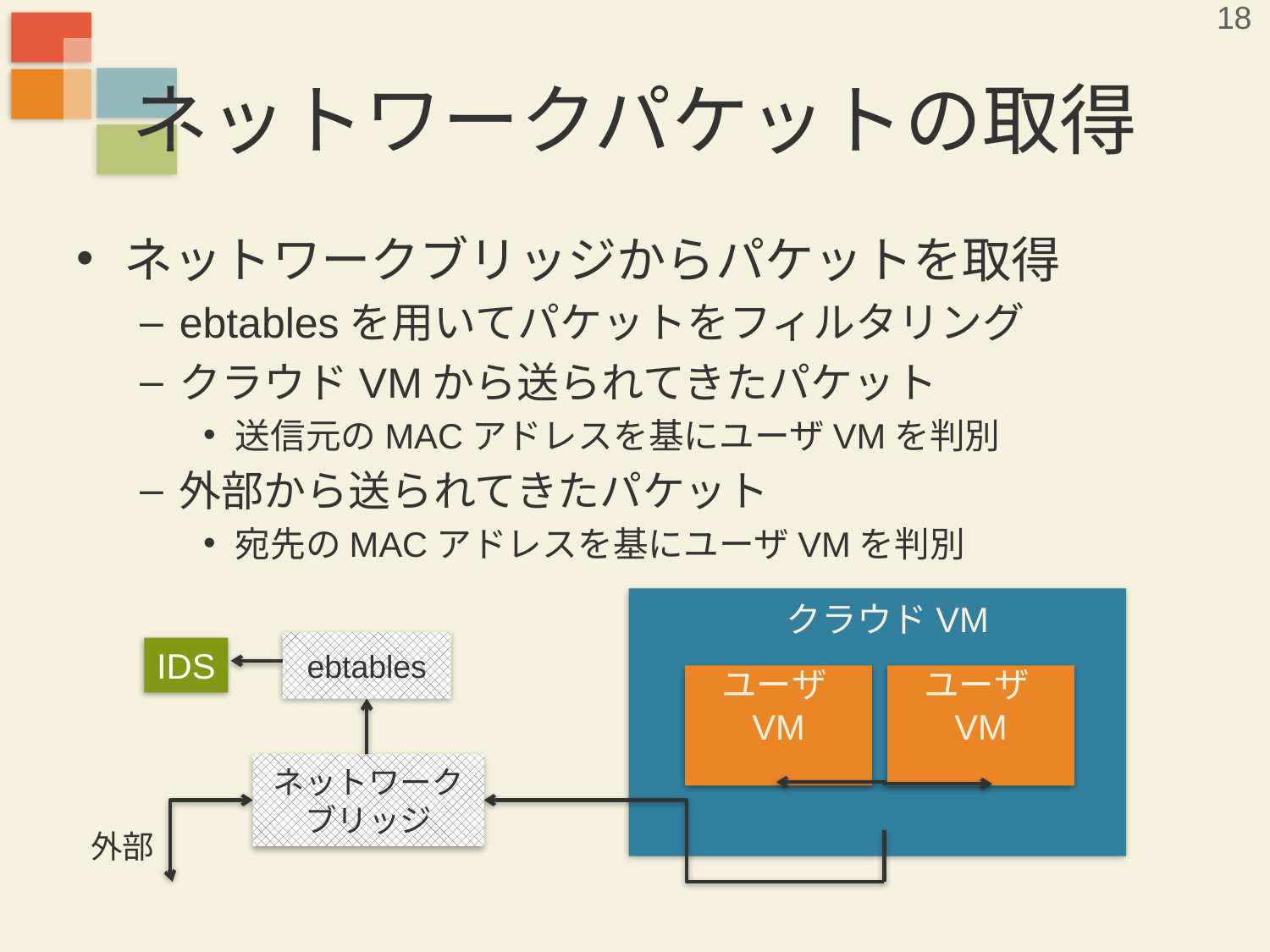

18
# ネットワークパケットの取得
ネットワークブリッジからパケットを取得
ebtablesを用いてパケットをフィルタリング
クラウドVMから送られてきたパケット
送信元のMACアドレスを基にユーザVMを判別
外部から送られてきたパケット
宛先のMACアドレスを基にユーザVMを判別

クラウドVM
ebtables
IDS
ユーザVM

ユーザVM

ネットワーク
ブリッジ
外部